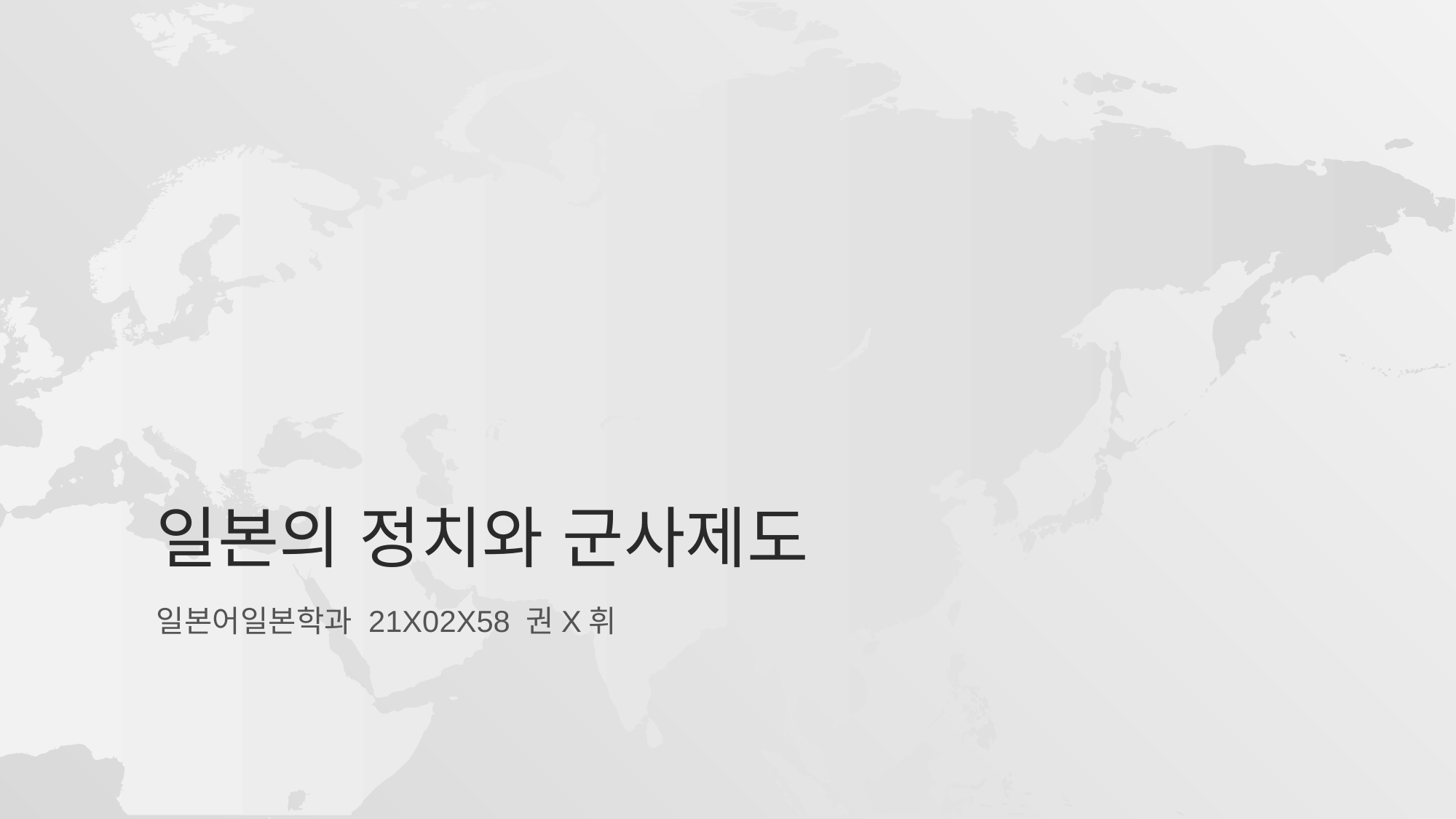

# 일본의 정치와 군사제도
일본어일본학과 21X02X58 권X휘